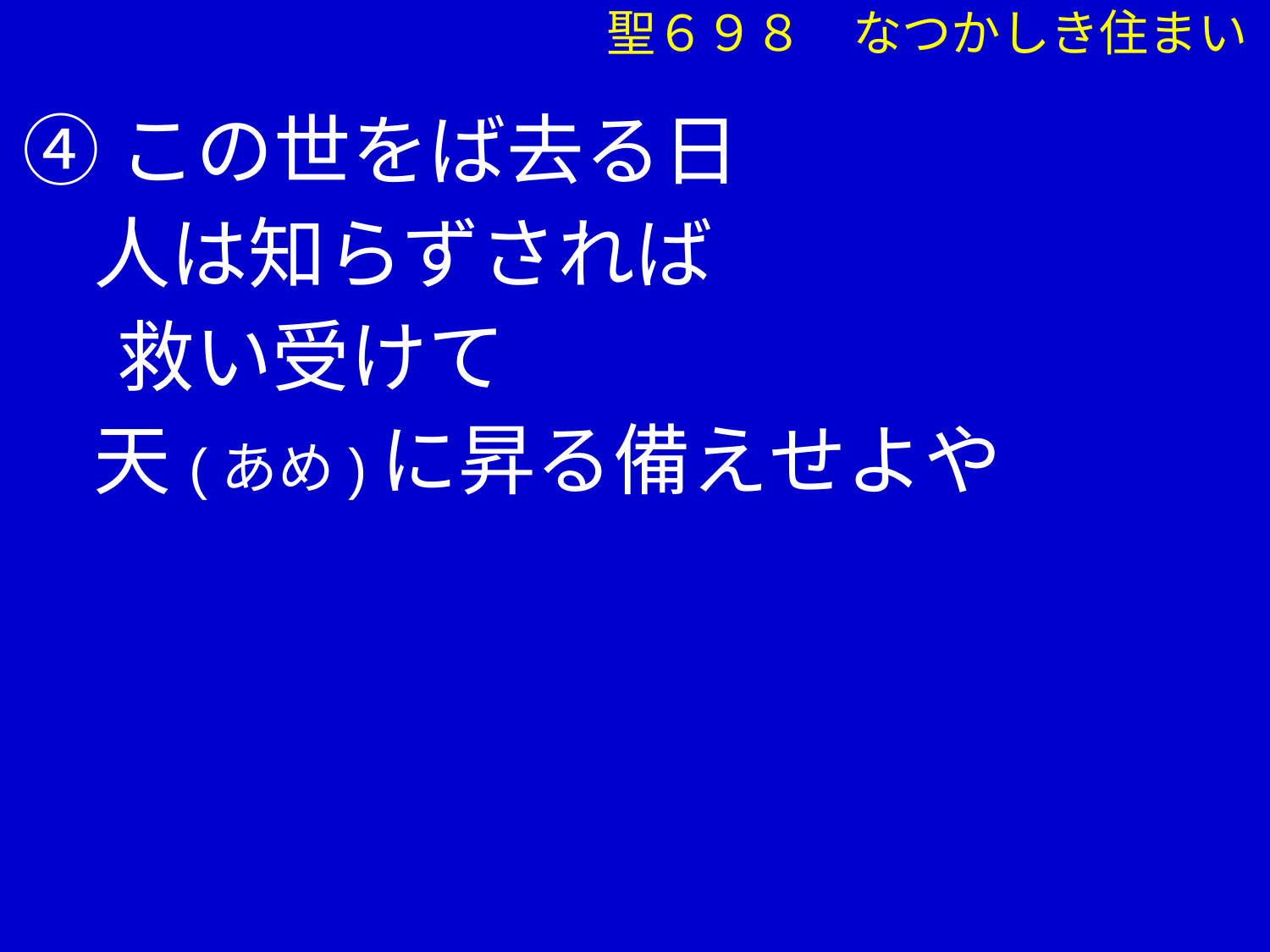

④この世をば去る日
   人は知らずされば
　 救い受けて
   天(あめ)に昇る備えせよや
聖６９８　なつかしき住まい